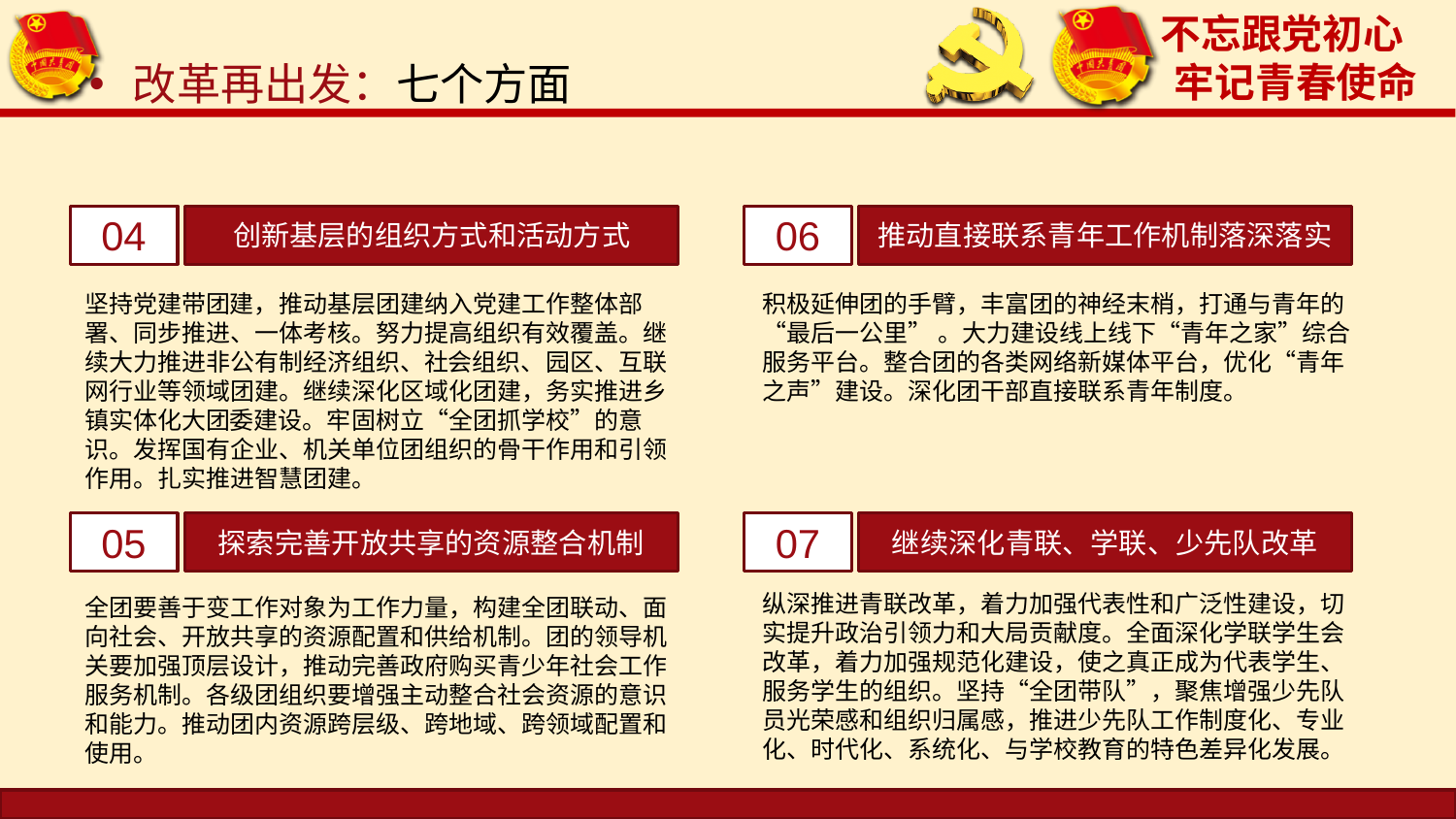

改革再出发：七个方面

04
创新基层的组织方式和活动方式
06
推动直接联系青年工作机制落深落实
坚持党建带团建，推动基层团建纳入党建工作整体部署、同步推进、一体考核。努力提高组织有效覆盖。继续大力推进非公有制经济组织、社会组织、园区、互联网行业等领域团建。继续深化区域化团建，务实推进乡镇实体化大团委建设。牢固树立“全团抓学校”的意识。发挥国有企业、机关单位团组织的骨干作用和引领作用。扎实推进智慧团建。
积极延伸团的手臂，丰富团的神经末梢，打通与青年的“最后一公里” 。大力建设线上线下“青年之家”综合服务平台。整合团的各类网络新媒体平台，优化“青年之声”建设。深化团干部直接联系青年制度。
05
探索完善开放共享的资源整合机制
07
继续深化青联、学联、少先队改革
纵深推进青联改革，着力加强代表性和广泛性建设，切实提升政治引领力和大局贡献度。全面深化学联学生会改革，着力加强规范化建设，使之真正成为代表学生、服务学生的组织。坚持“全团带队”，聚焦增强少先队员光荣感和组织归属感，推进少先队工作制度化、专业化、时代化、系统化、与学校教育的特色差异化发展。
全团要善于变工作对象为工作力量，构建全团联动、面向社会、开放共享的资源配置和供给机制。团的领导机关要加强顶层设计，推动完善政府购买青少年社会工作服务机制。各级团组织要增强主动整合社会资源的意识和能力。推动团内资源跨层级、跨地域、跨领域配置和使用。